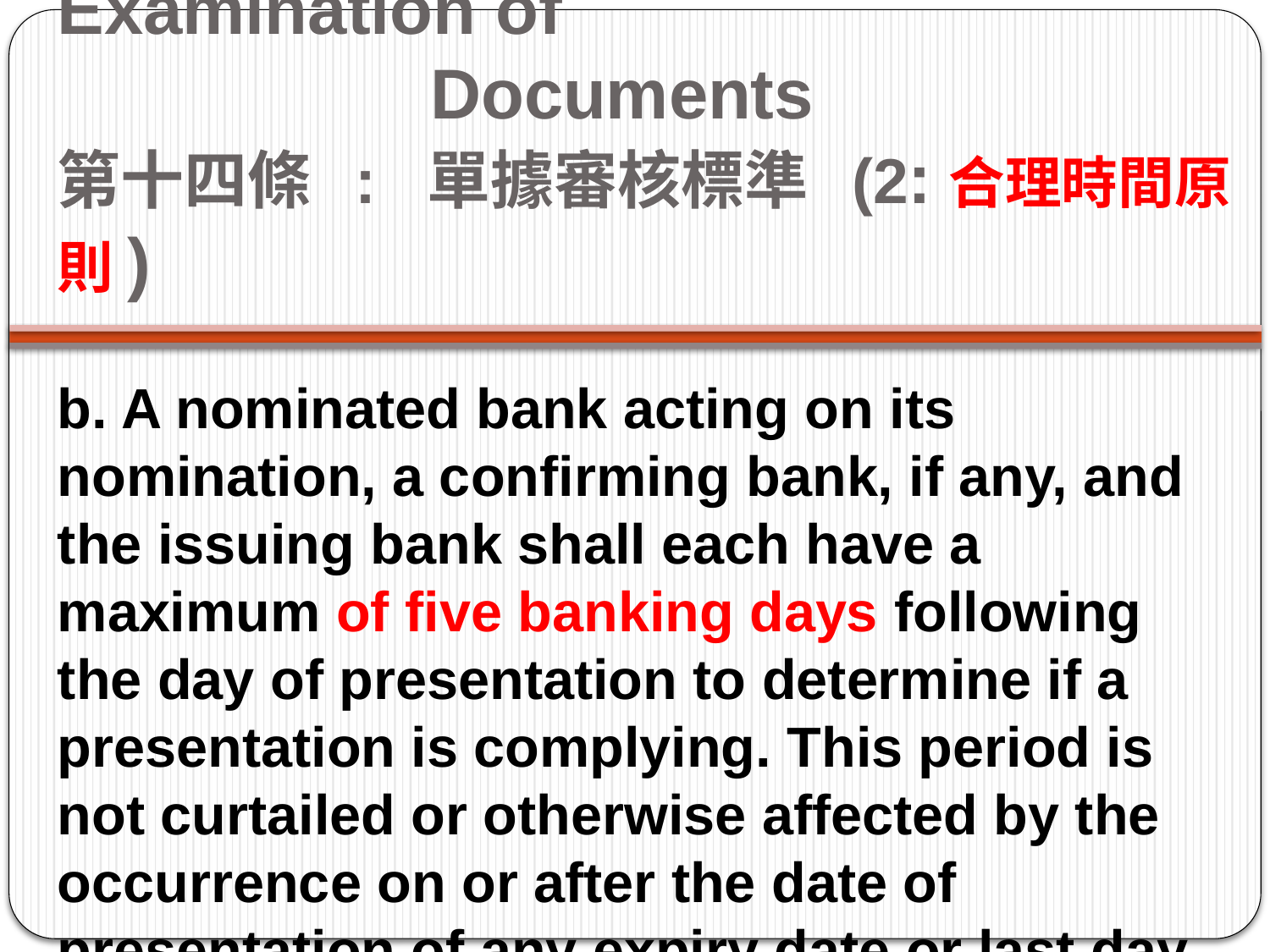

# Article 14:  Standard for Examination of Documents      第十四條  :  單據審核標準  (2:合理時間原則)
b. A nominated bank acting on its nomination, a confirming bank, if any, and the issuing bank shall each have a maximum of five banking days following the day of presentation to determine if a presentation is complying. This period is not curtailed or otherwise affected by the occurrence on or after the date of presentation of any expiry date or last day for presentation.